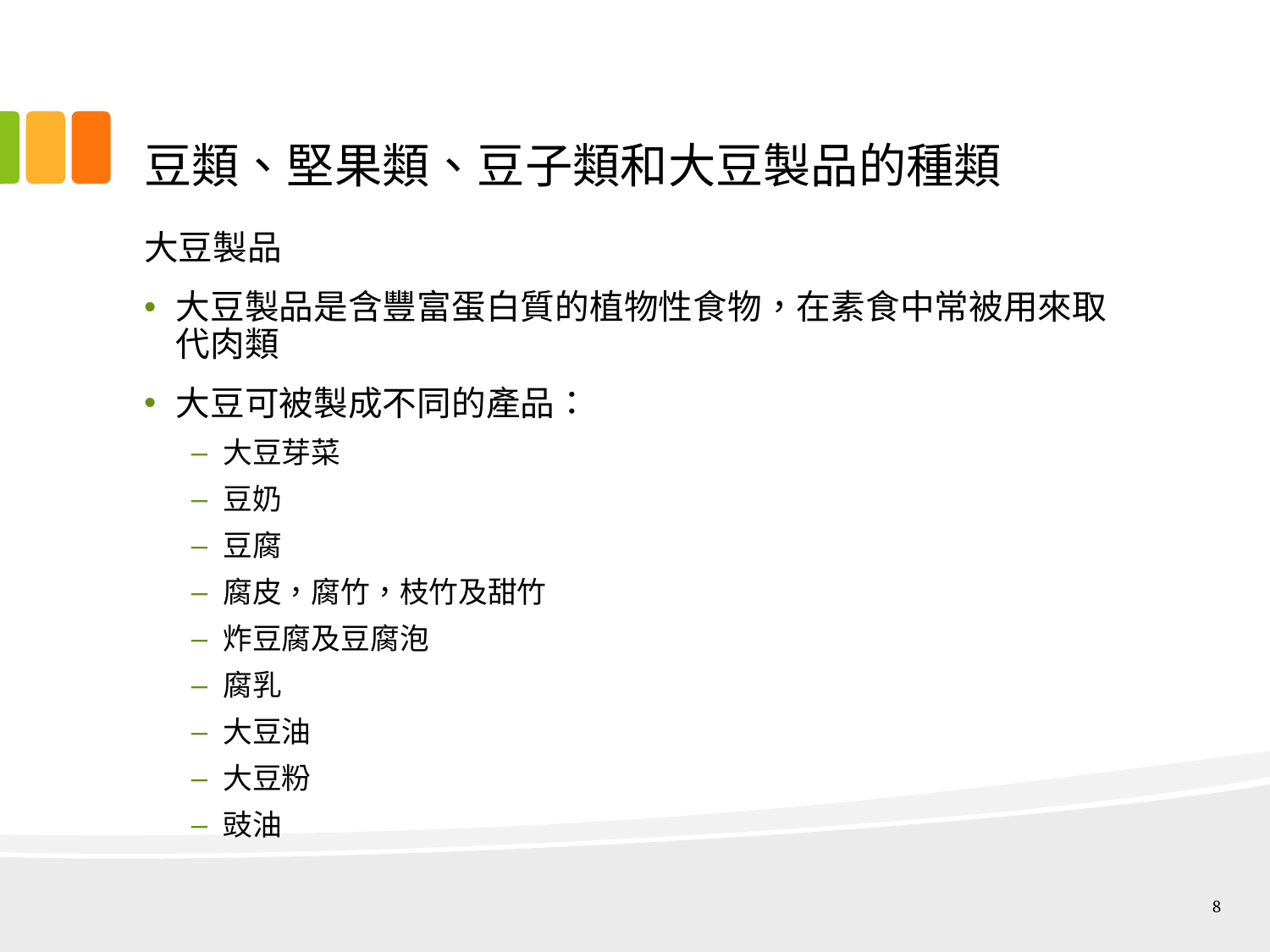

# 豆類、堅果類、豆子類和大豆製品的種類
大豆製品
大豆製品是含豐富蛋白質的植物性食物，在素食中常被用來取代肉類
大豆可被製成不同的產品：
大豆芽菜
豆奶
豆腐
腐皮，腐竹，枝竹及甜竹
炸豆腐及豆腐泡
腐乳
大豆油
大豆粉
豉油
8